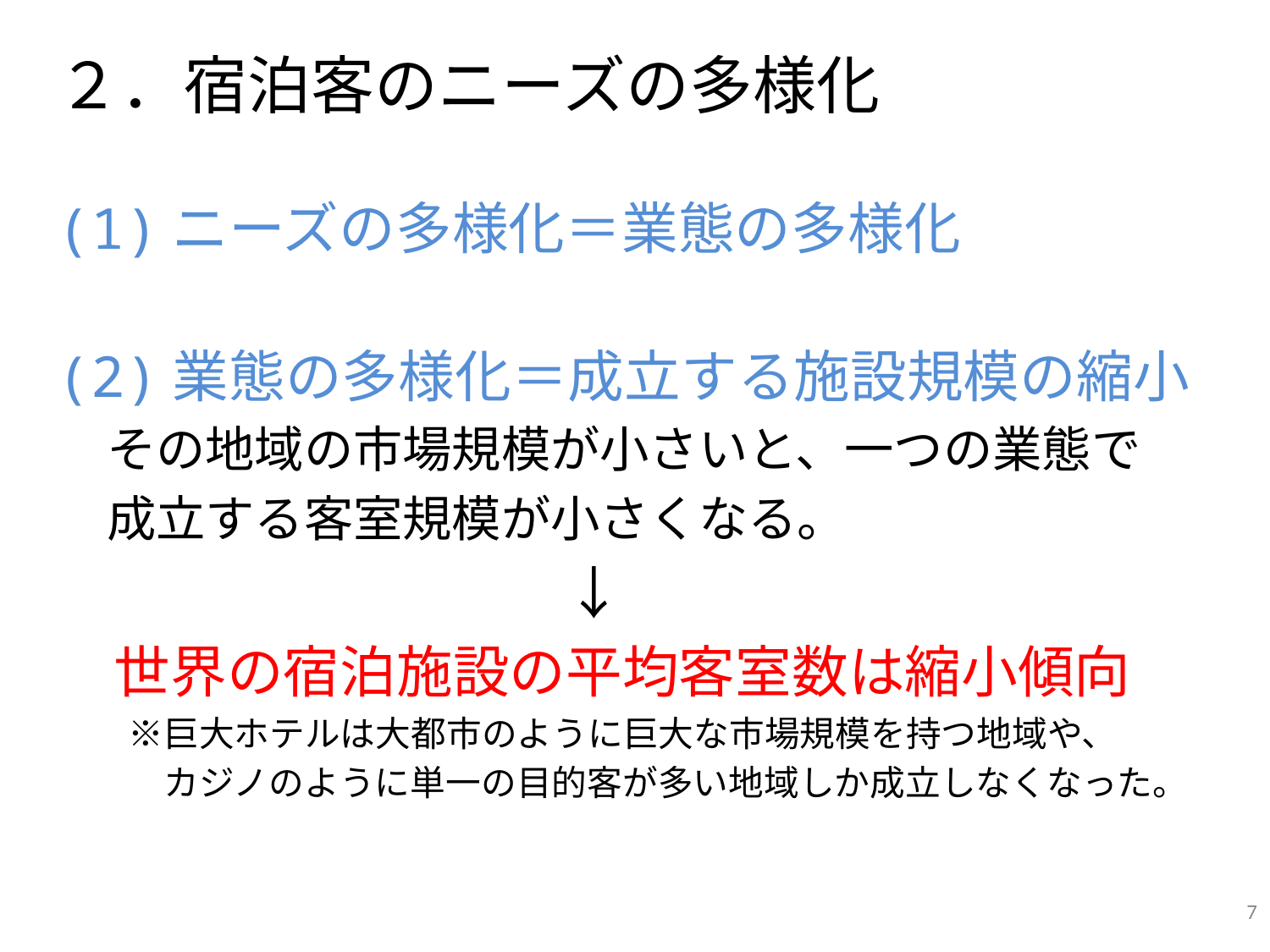

# ２．宿泊客のニーズの多様化
(1)ニーズの多様化＝業態の多様化

(2)業態の多様化＝成立する施設規模の縮小
　その地域の市場規模が小さいと、一つの業態で
　成立する客室規模が小さくなる。
　　　　　　　　　↓
　世界の宿泊施設の平均客室数は縮小傾向
　　※巨大ホテルは大都市のように巨大な市場規模を持つ地域や、
　　　カジノのように単一の目的客が多い地域しか成立しなくなった。
7